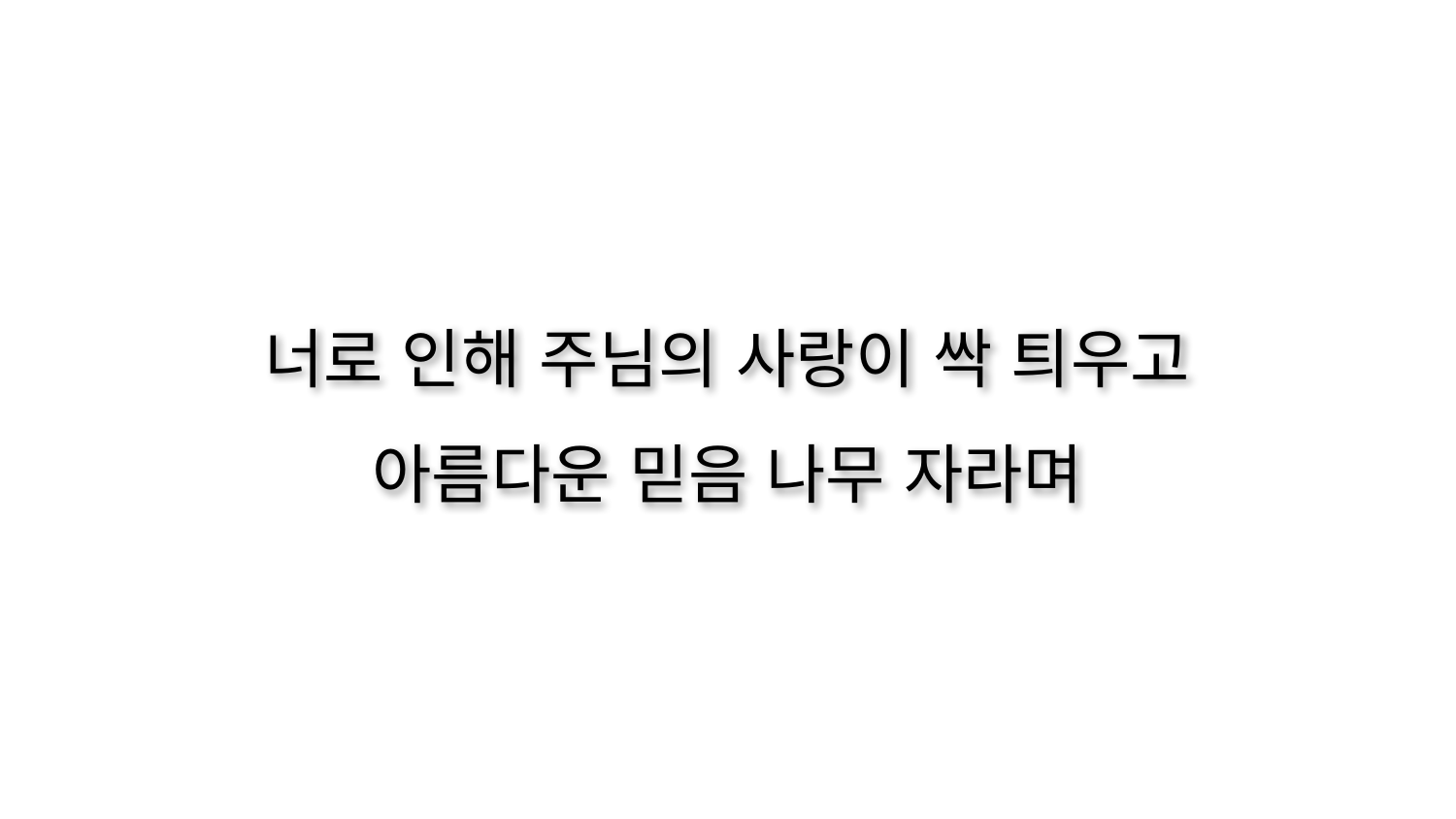

너로 인해 주님의 사랑이 싹 틔우고
아름다운 믿음 나무 자라며